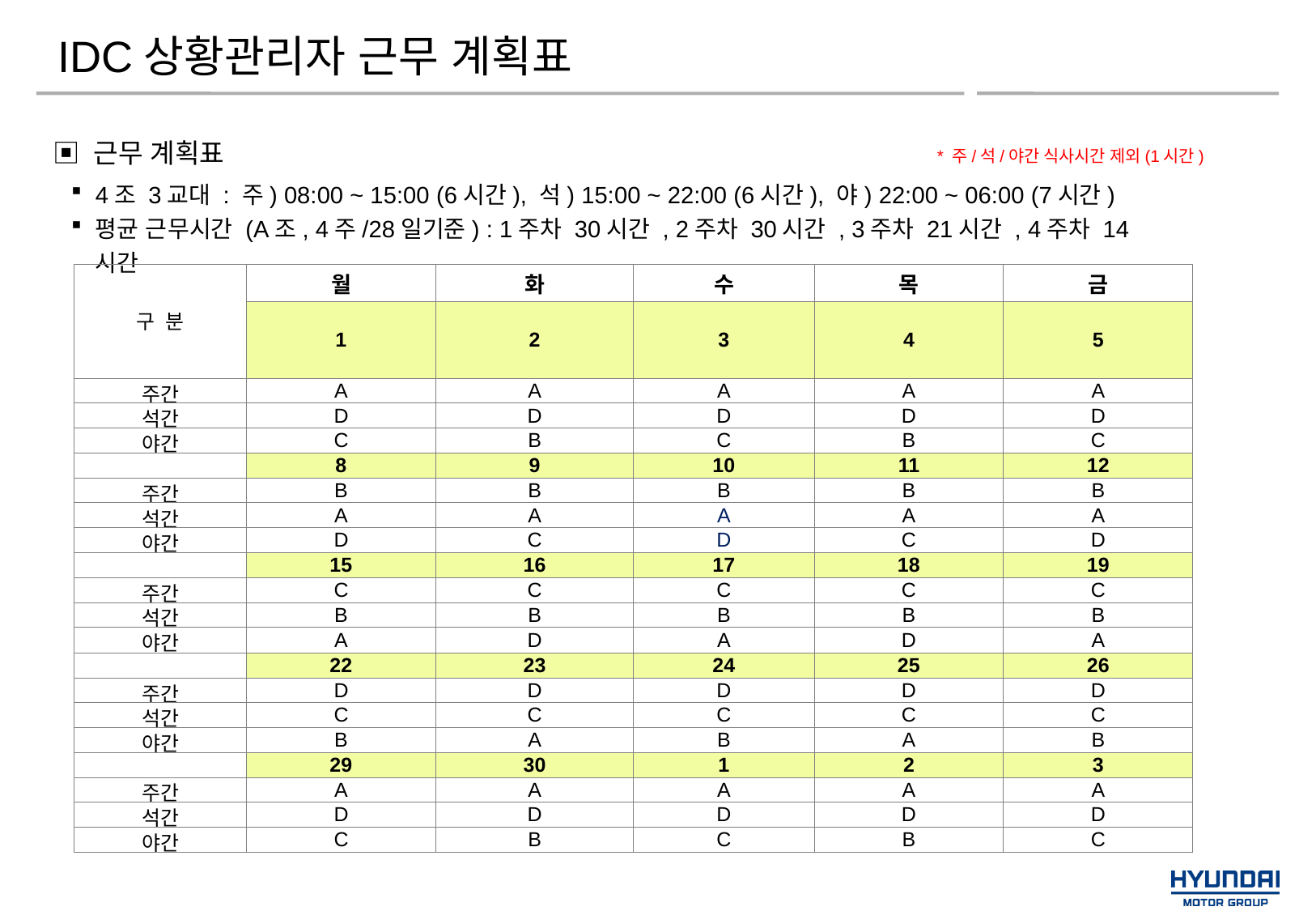

IDC상황관리자 근무 계획표
▣ 근무 계획표
* 주/석/야간 식사시간 제외(1시간)
4조 3교대 : 주) 08:00 ~ 15:00 (6시간), 석) 15:00 ~ 22:00 (6시간), 야) 22:00 ~ 06:00 (7시간)
평균 근무시간 (A조, 4주/28일기준) : 1주차 30시간 , 2주차 30시간 , 3주차 21시간 , 4주차 14시간
| 구 분 | 월 | 화 | 수 | 목 | 금 |
| --- | --- | --- | --- | --- | --- |
|  | 1 | 2 | 3 | 4 | 5 |
| 주간 | A | A | A | A | A |
| 석간 | D | D | D | D | D |
| 야간 | C | B | C | B | C |
|  | 8 | 9 | 10 | 11 | 12 |
| 주간 | B | B | B | B | B |
| 석간 | A | A | A | A | A |
| 야간 | D | C | D | C | D |
|  | 15 | 16 | 17 | 18 | 19 |
| 주간 | C | C | C | C | C |
| 석간 | B | B | B | B | B |
| 야간 | A | D | A | D | A |
|  | 22 | 23 | 24 | 25 | 26 |
| 주간 | D | D | D | D | D |
| 석간 | C | C | C | C | C |
| 야간 | B | A | B | A | B |
|  | 29 | 30 | 1 | 2 | 3 |
| 주간 | A | A | A | A | A |
| 석간 | D | D | D | D | D |
| 야간 | C | B | C | B | C |